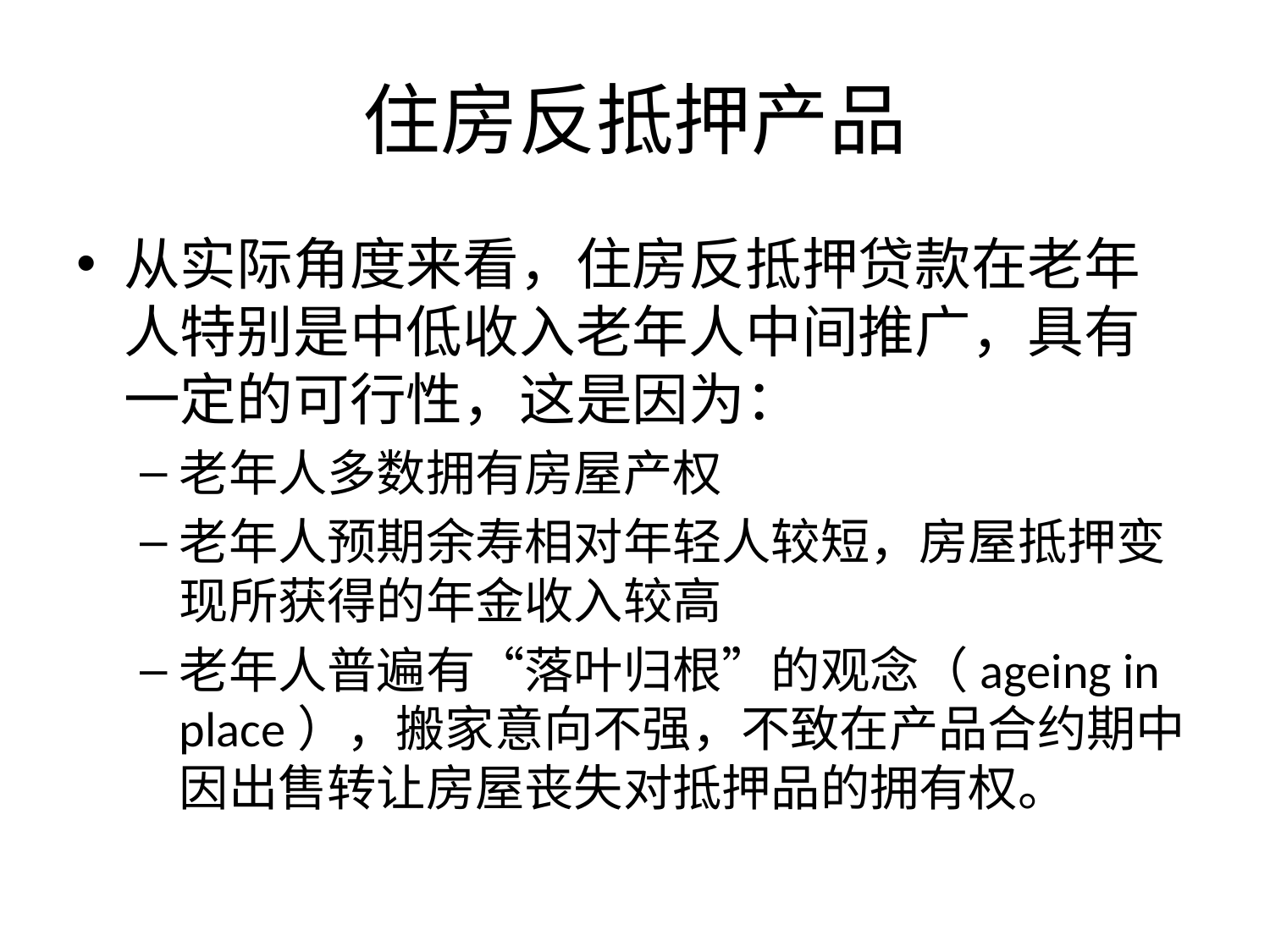

# 住房反抵押产品
从实际角度来看，住房反抵押贷款在老年人特别是中低收入老年人中间推广，具有一定的可行性，这是因为：
老年人多数拥有房屋产权
老年人预期余寿相对年轻人较短，房屋抵押变现所获得的年金收入较高
老年人普遍有“落叶归根”的观念（ageing in place），搬家意向不强，不致在产品合约期中因出售转让房屋丧失对抵押品的拥有权。